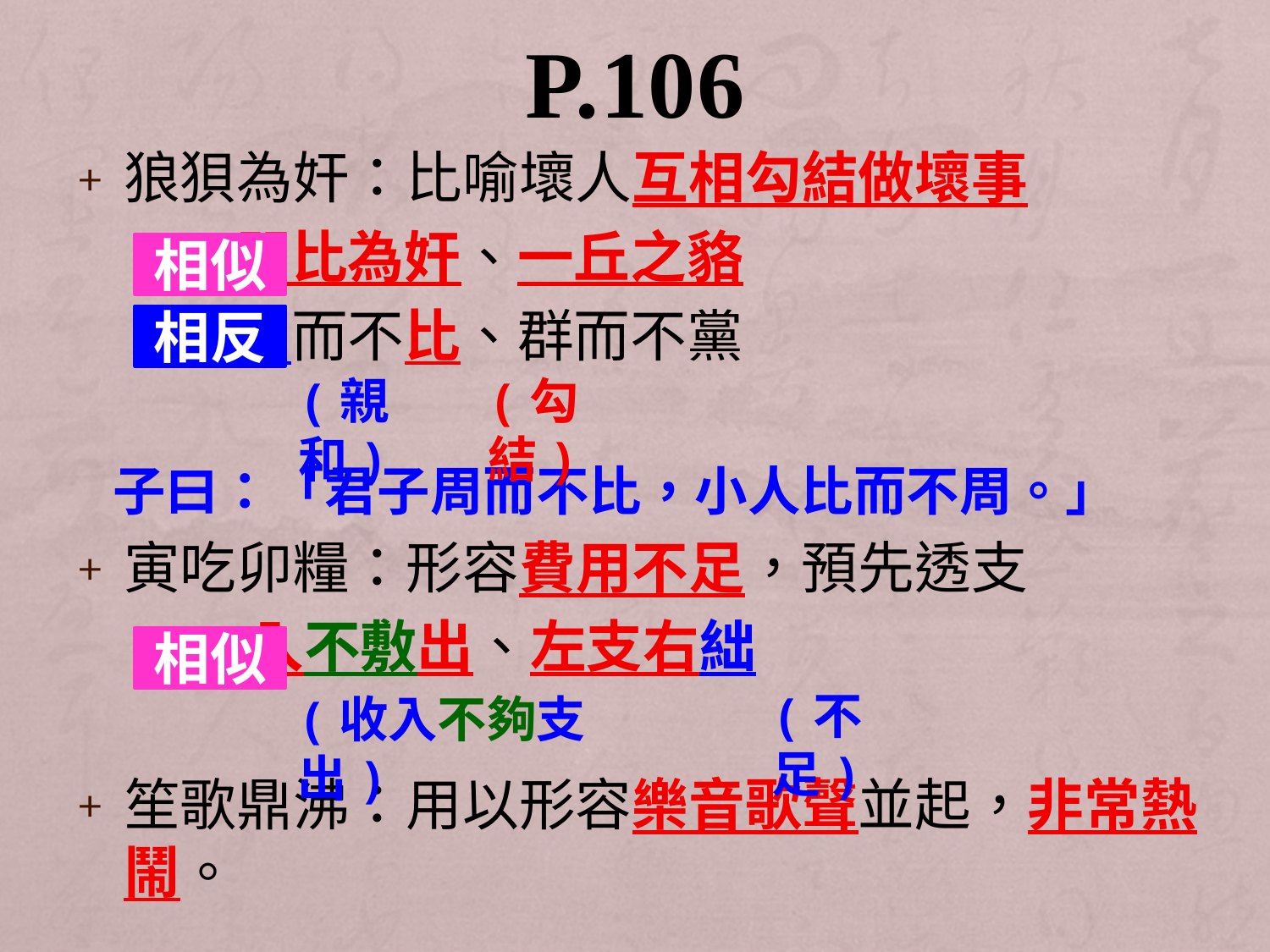

# P.106
狼狽為奸：比喻壞人互相勾結做壞事
       ：朋比為奸、一丘之貉
       ：周而不比、群而不黨

  子曰：「君子周而不比，小人比而不周。」
寅吃卯糧：形容費用不足，預先透支
        ：入不敷出、左支右絀

笙歌鼎沸：用以形容樂音歌聲並起，非常熱鬧。
相似
相反
(親和)
(勾結)
相似
(不足)
(收入不夠支出)